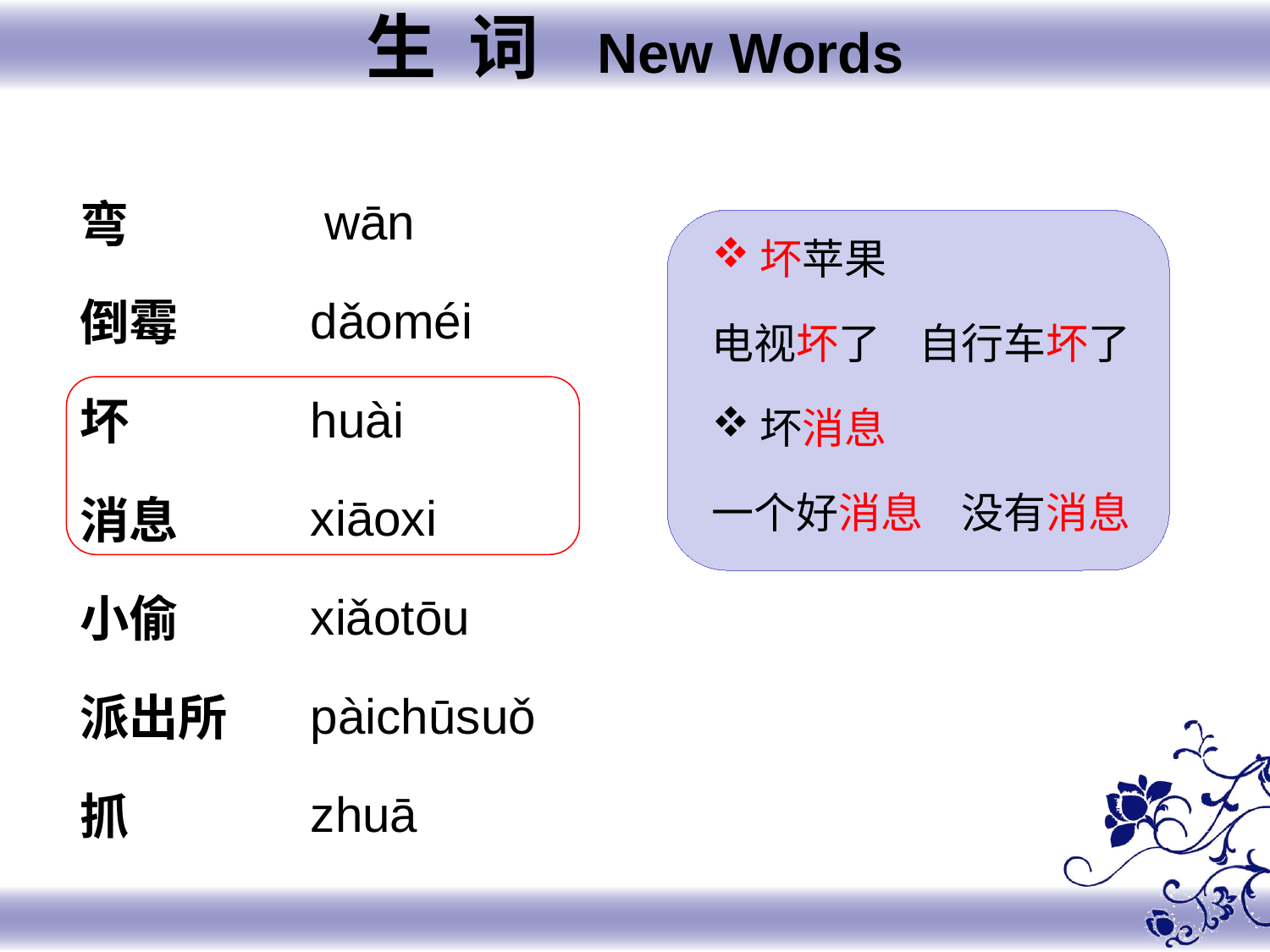

生  词   New Words
 wān
dǎoméi
huài
xiāoxi
xiǎotōu
pàichūsuǒ
zhuā
弯
倒霉
坏
消息
小偷
派出所
抓
坏苹果
电视坏了    自行车坏了
坏消息
一个好消息    没有消息